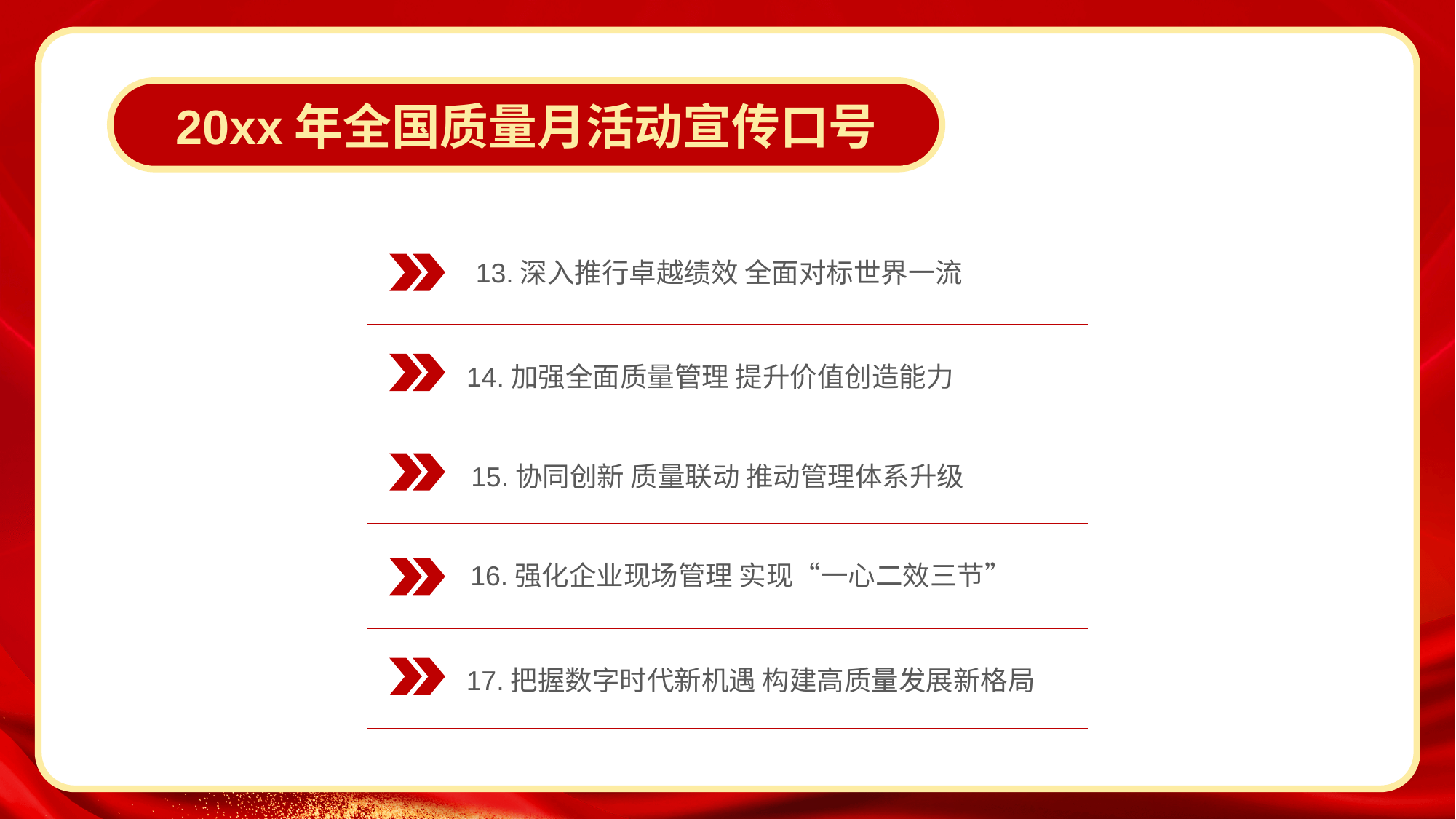

20xx年全国质量月活动宣传口号
13.深入推行卓越绩效 全面对标世界一流

14.加强全面质量管理 提升价值创造能力

15.协同创新 质量联动 推动管理体系升级
16.强化企业现场管理 实现“一心二效三节”

17.把握数字时代新机遇 构建高质量发展新格局